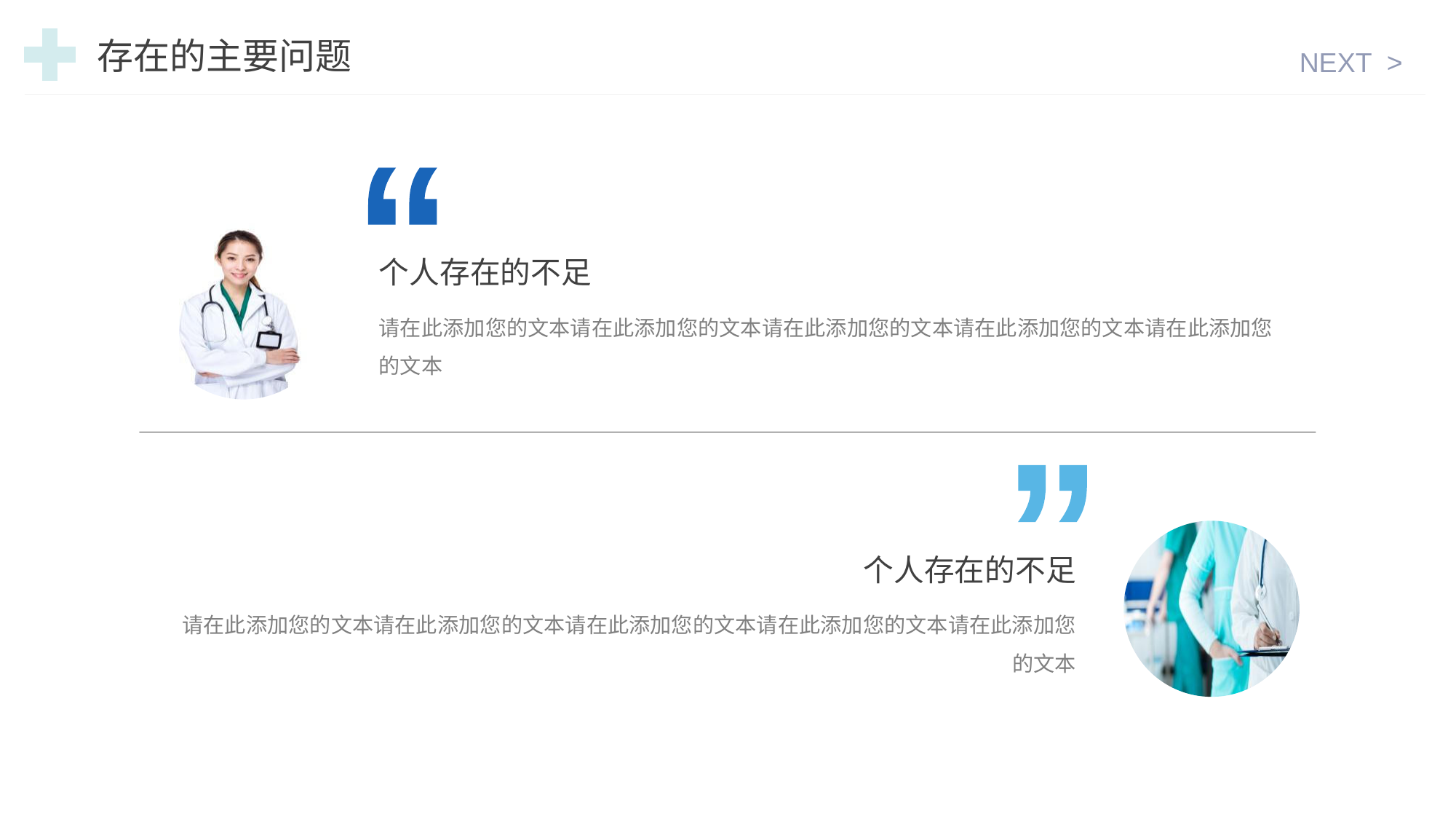

NEXT  >

存在的主要问题
“

个人存在的不足
请在此添加您的文本请在此添加您的文本请在此添加您的文本请在此添加您的文本请在此添加您的文本
”

个人存在的不足
请在此添加您的文本请在此添加您的文本请在此添加您的文本请在此添加您的文本请在此添加您的文本